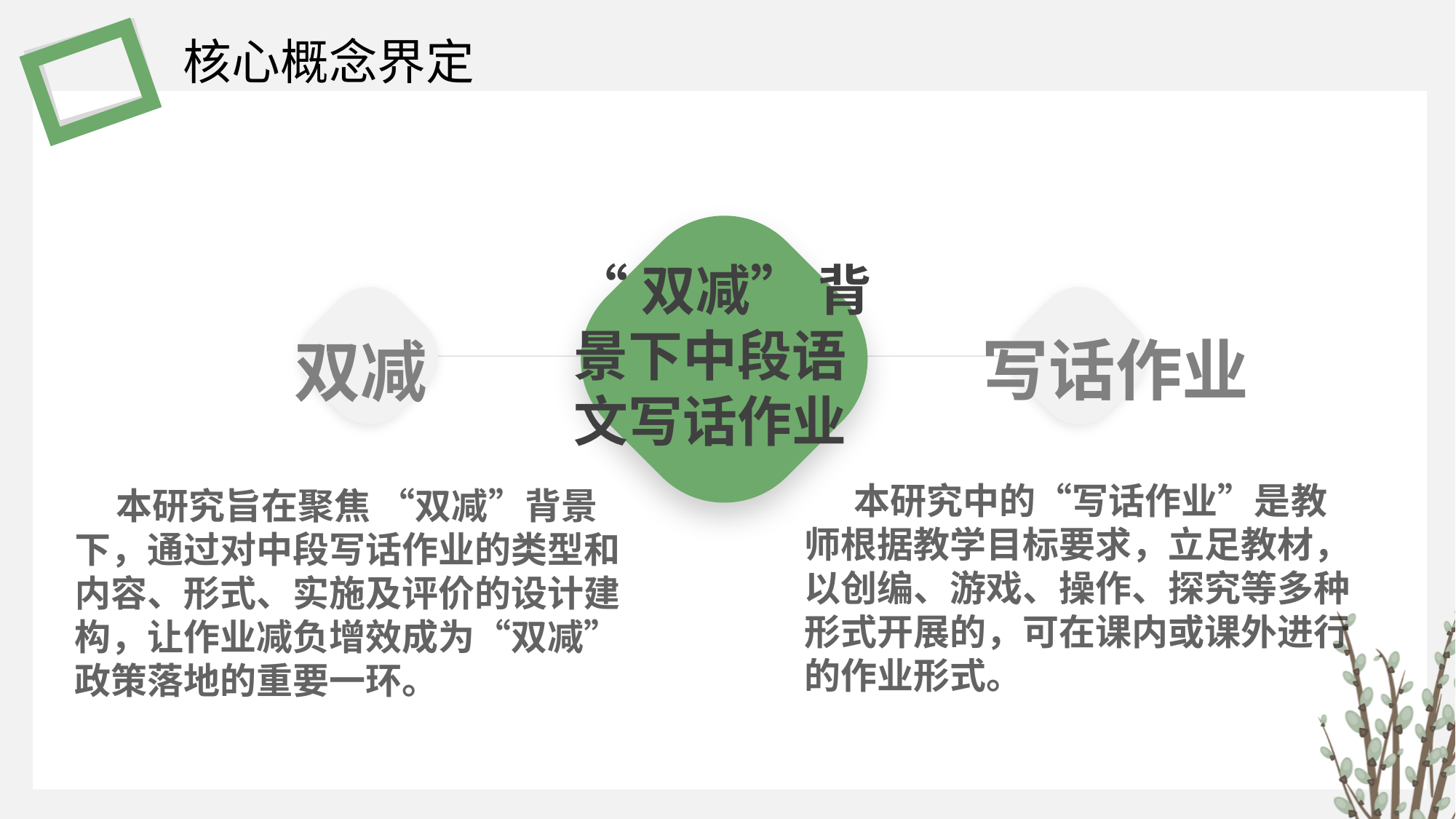

核心概念界定

“双减” 背景下中段语文写话作业

写话作业
双减
     本研究中的“写话作业”是教师根据教学目标要求，立足教材，以创编、游戏、操作、探究等多种形式开展的，可在课内或课外进行的作业形式。
    本研究旨在聚焦 “双减”背景下，通过对中段写话作业的类型和内容、形式、实施及评价的设计建构，让作业减负增效成为“双减”政策落地的重要一环。